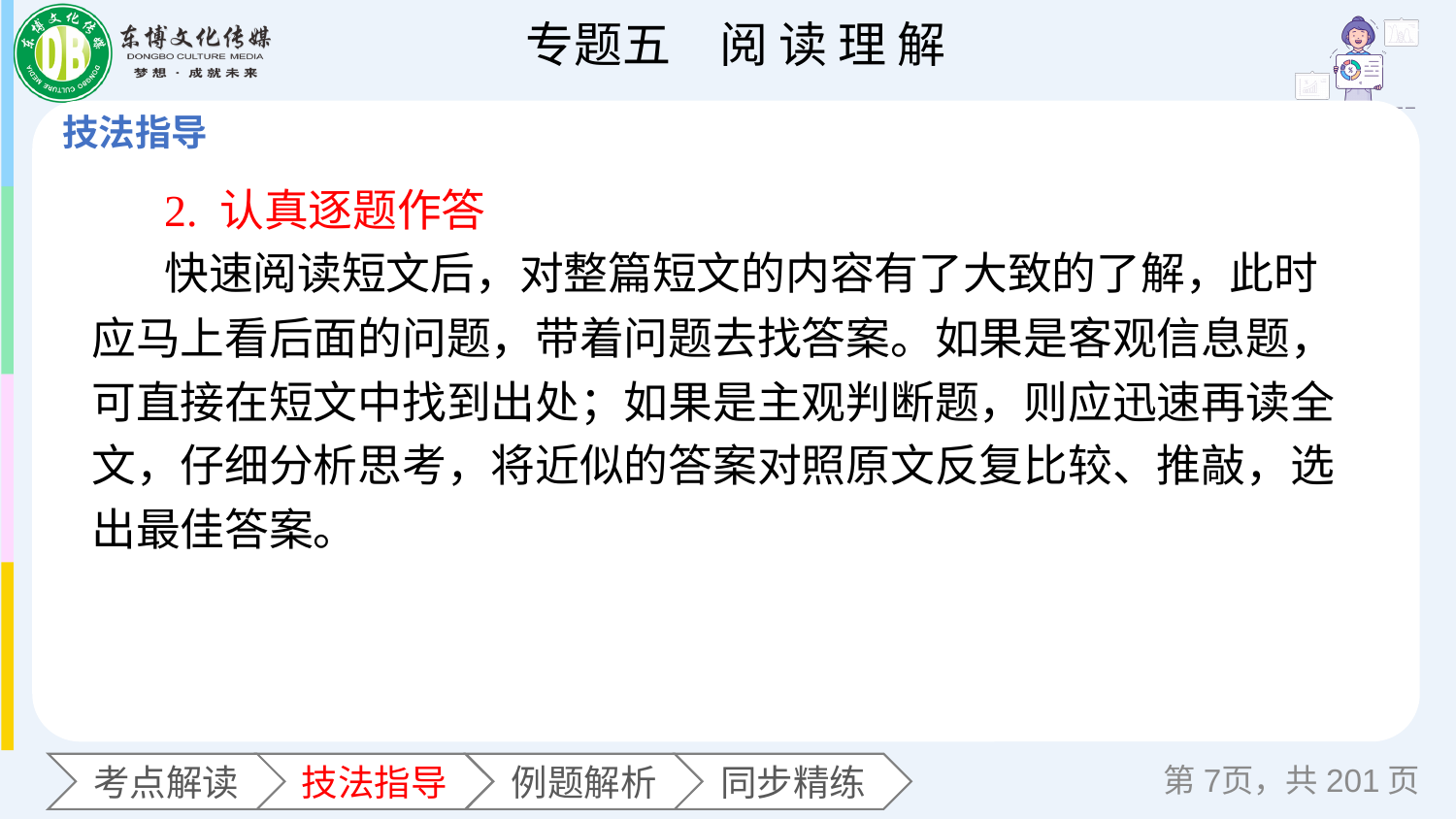

2. 认真逐题作答
快速阅读短文后，对整篇短文的内容有了大致的了解，此时应马上看后面的问题，带着问题去找答案。如果是客观信息题，可直接在短文中找到出处；如果是主观判断题，则应迅速再读全文，仔细分析思考，将近似的答案对照原文反复比较、推敲，选出最佳答案。
第7页，共201页